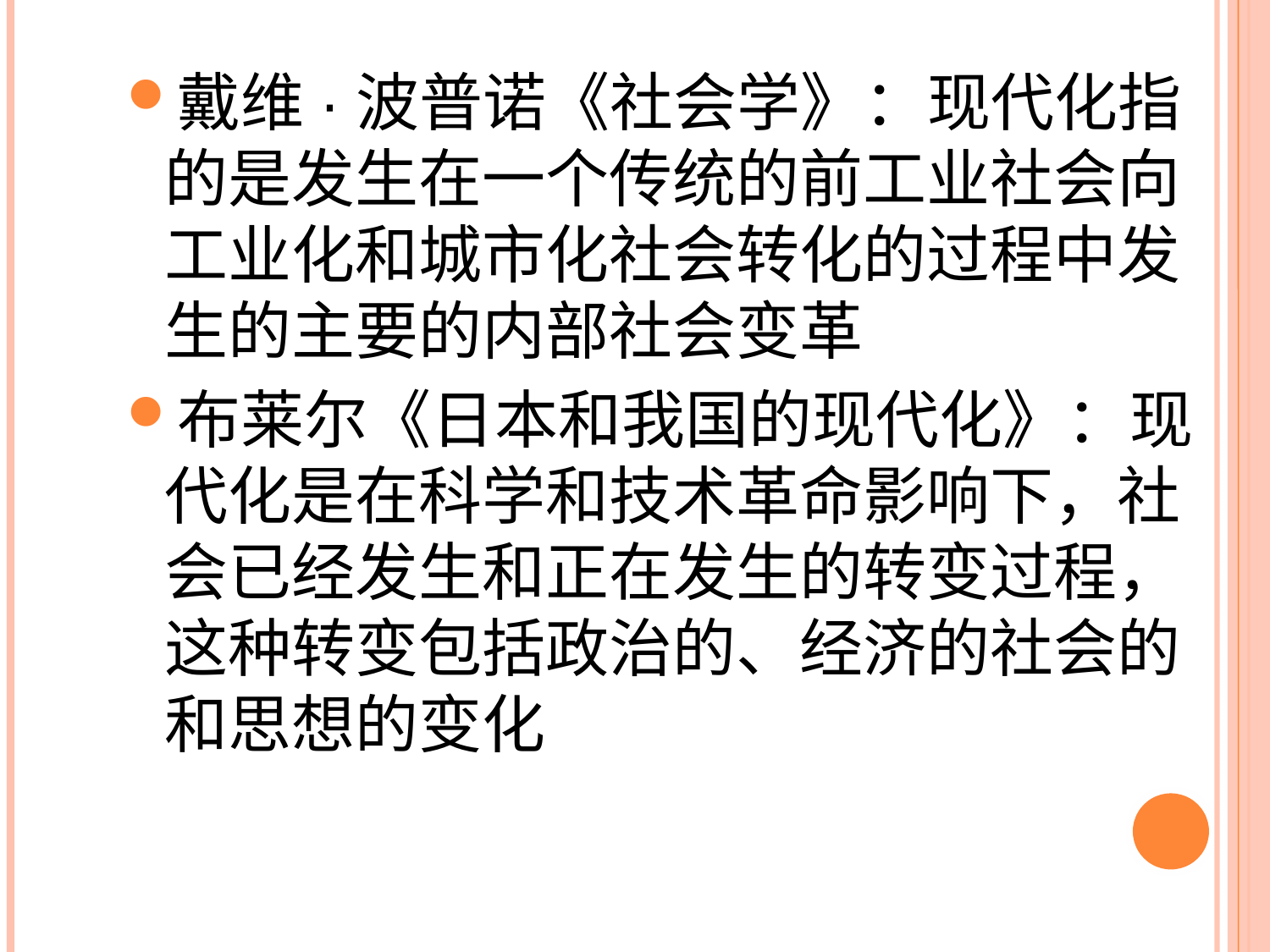

戴维·波普诺《社会学》：现代化指的是发生在一个传统的前工业社会向工业化和城市化社会转化的过程中发生的主要的内部社会变革
布莱尔《日本和我国的现代化》：现代化是在科学和技术革命影响下，社会已经发生和正在发生的转变过程，这种转变包括政治的、经济的社会的和思想的变化